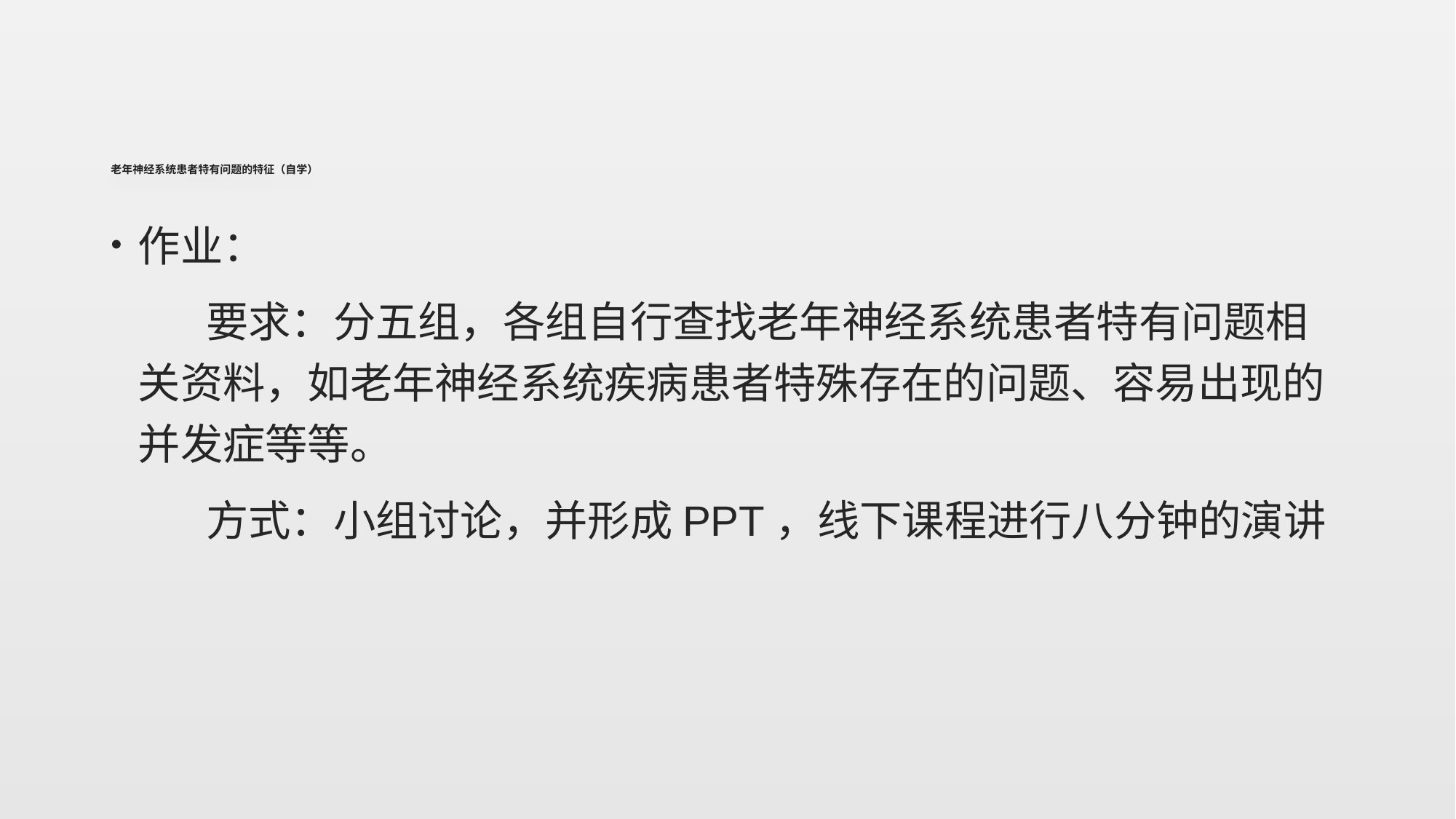

# 老年神经系统患者特有问题的特征（自学）
作业：
         要求：分五组，各组自行查找老年神经系统患者特有问题相关资料，如老年神经系统疾病患者特殊存在的问题、容易出现的并发症等等。
         方式：小组讨论，并形成PPT，线下课程进行八分钟的演讲